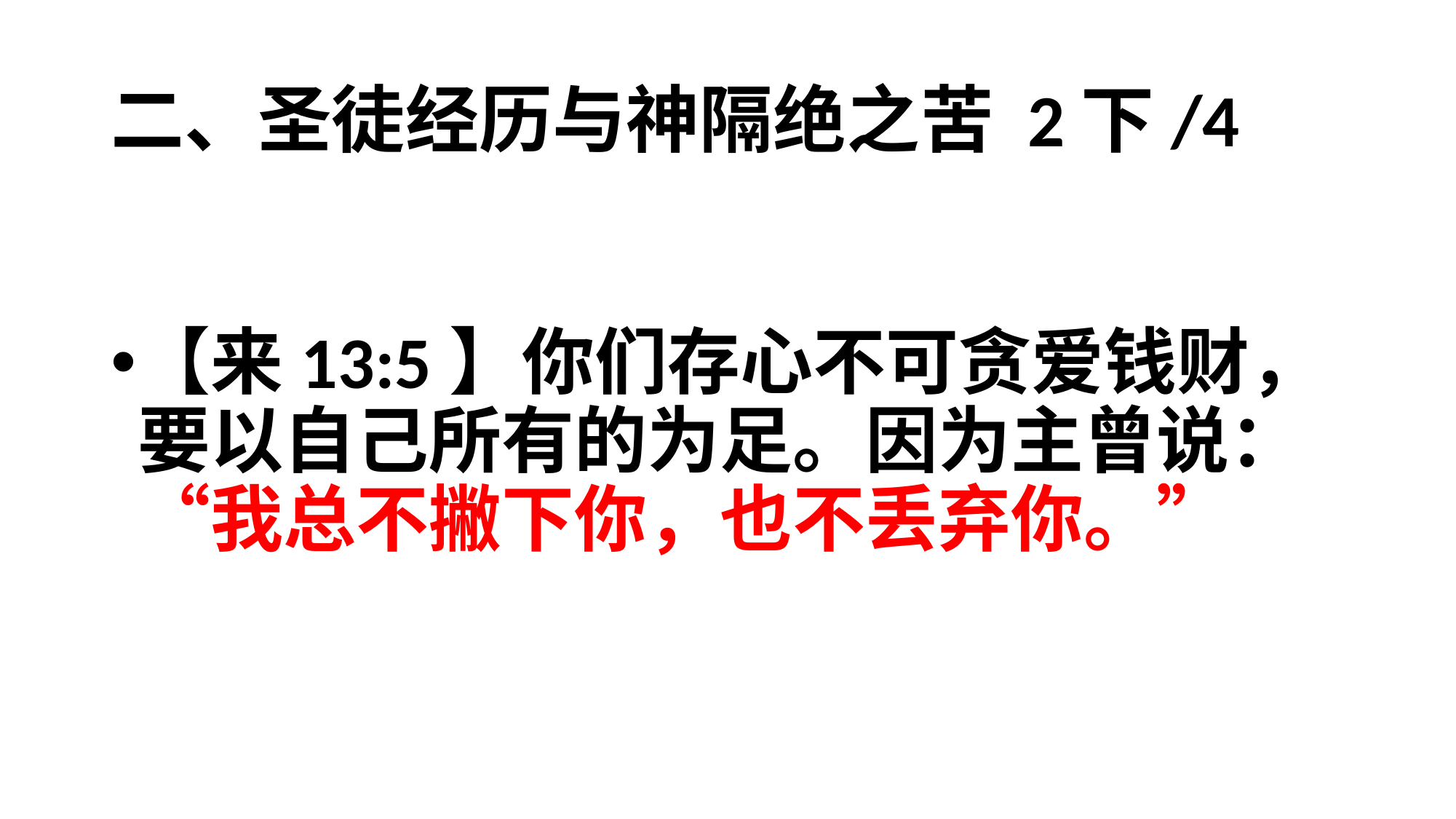

# 二、圣徒经历与神隔绝之苦 2下/4

【来13:5】你们存心不可贪爱钱财，要以自己所有的为足。因为主曾说：“我总不撇下你，也不丢弃你。”